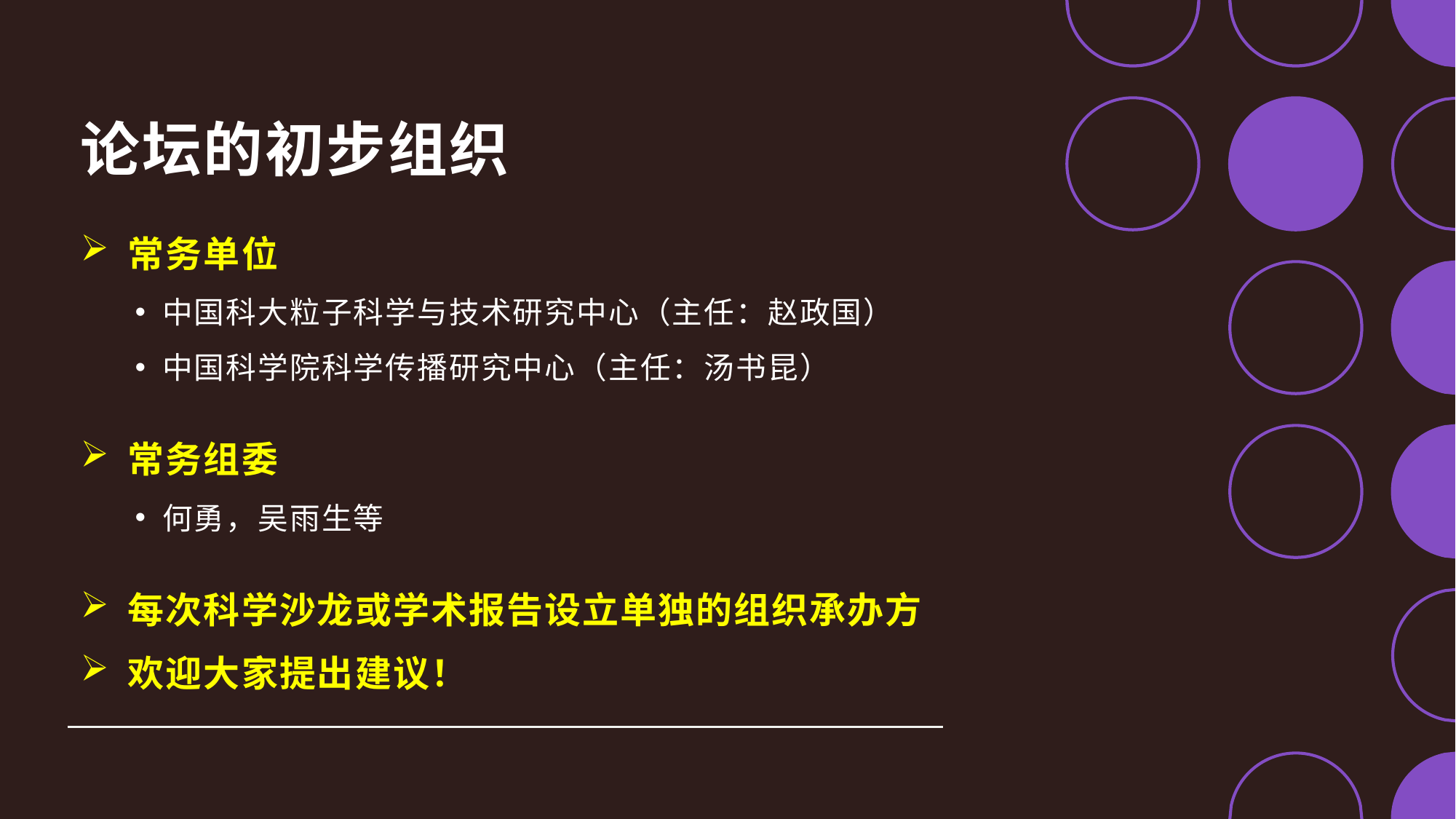

# 论坛的初步组织
 常务单位
中国科大粒子科学与技术研究中心（主任：赵政国）
中国科学院科学传播研究中心（主任：汤书昆）

 常务组委
何勇，吴雨生等

 每次科学沙龙或学术报告设立单独的组织承办方
 欢迎大家提出建议！